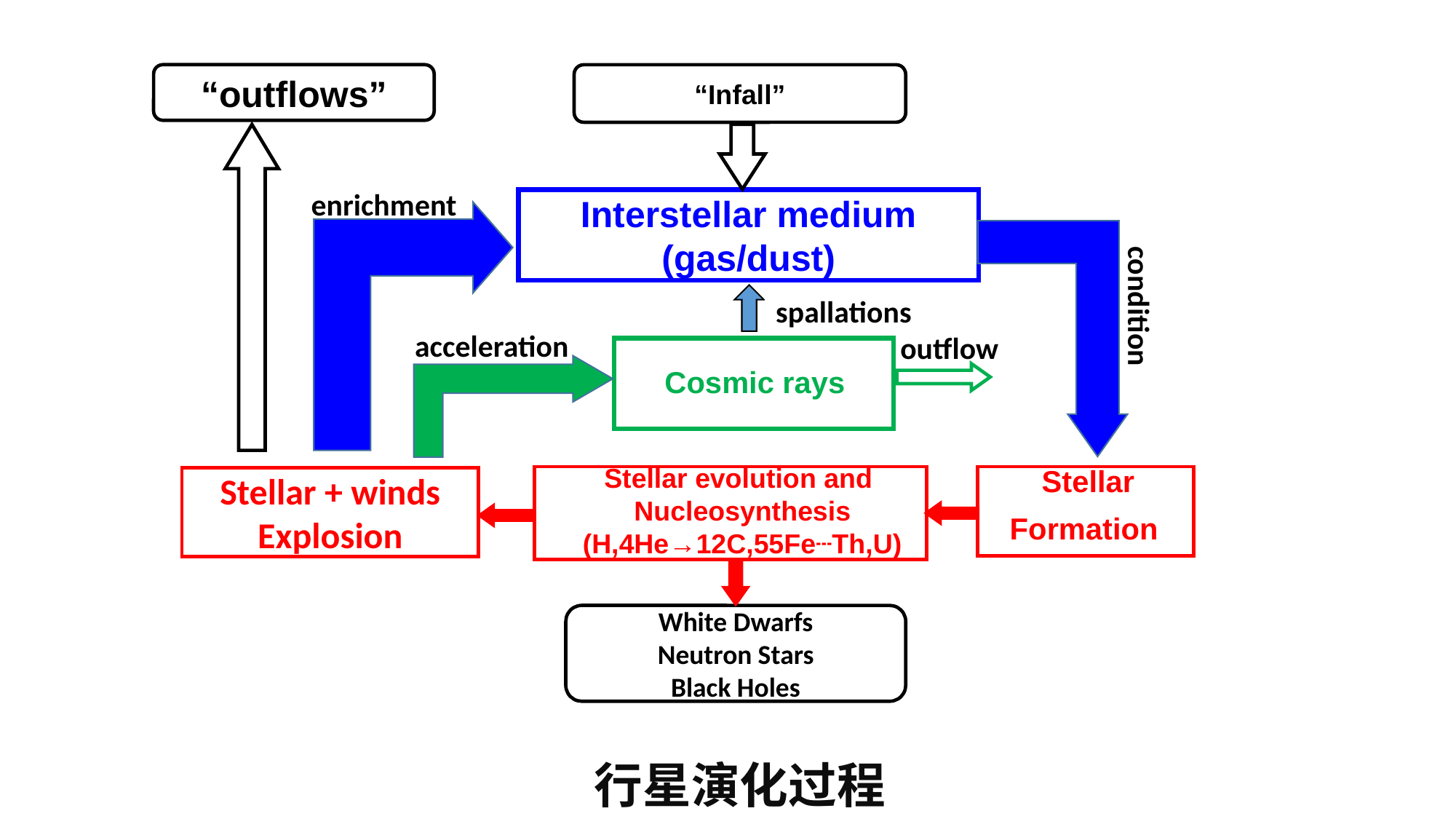

“outflows”
“Infall”

enrichment
Interstellar medium
(gas/dust)

condition

spallations

acceleration
outflow

Cosmic rays

Stellar evolution and
Nucleosynthesis
(H,4He→12C,55Fe┄Th,U)

Stellar + winds
Explosion
Stellar
Formation

White Dwarfs
Neutron Stars
Black Holes
行星演化过程